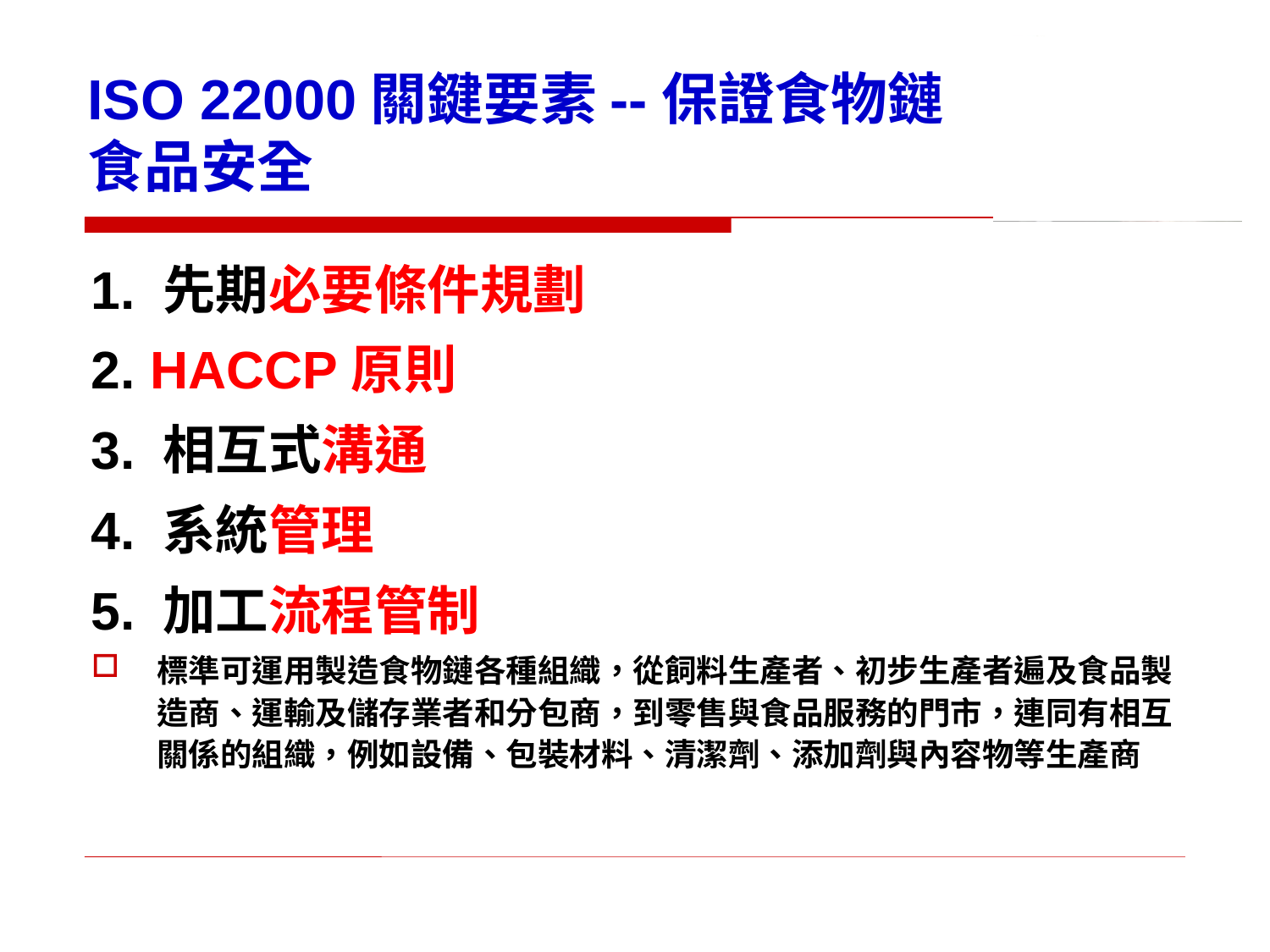

# ISO 22000關鍵要素--保證食物鏈食品安全
1. 先期必要條件規劃
2. HACCP原則
3. 相互式溝通
4. 系統管理
5. 加工流程管制
標準可運用製造食物鏈各種組織，從飼料生產者、初步生產者遍及食品製造商、運輸及儲存業者和分包商，到零售與食品服務的門市，連同有相互關係的組織，例如設備、包裝材料、清潔劑、添加劑與內容物等生產商